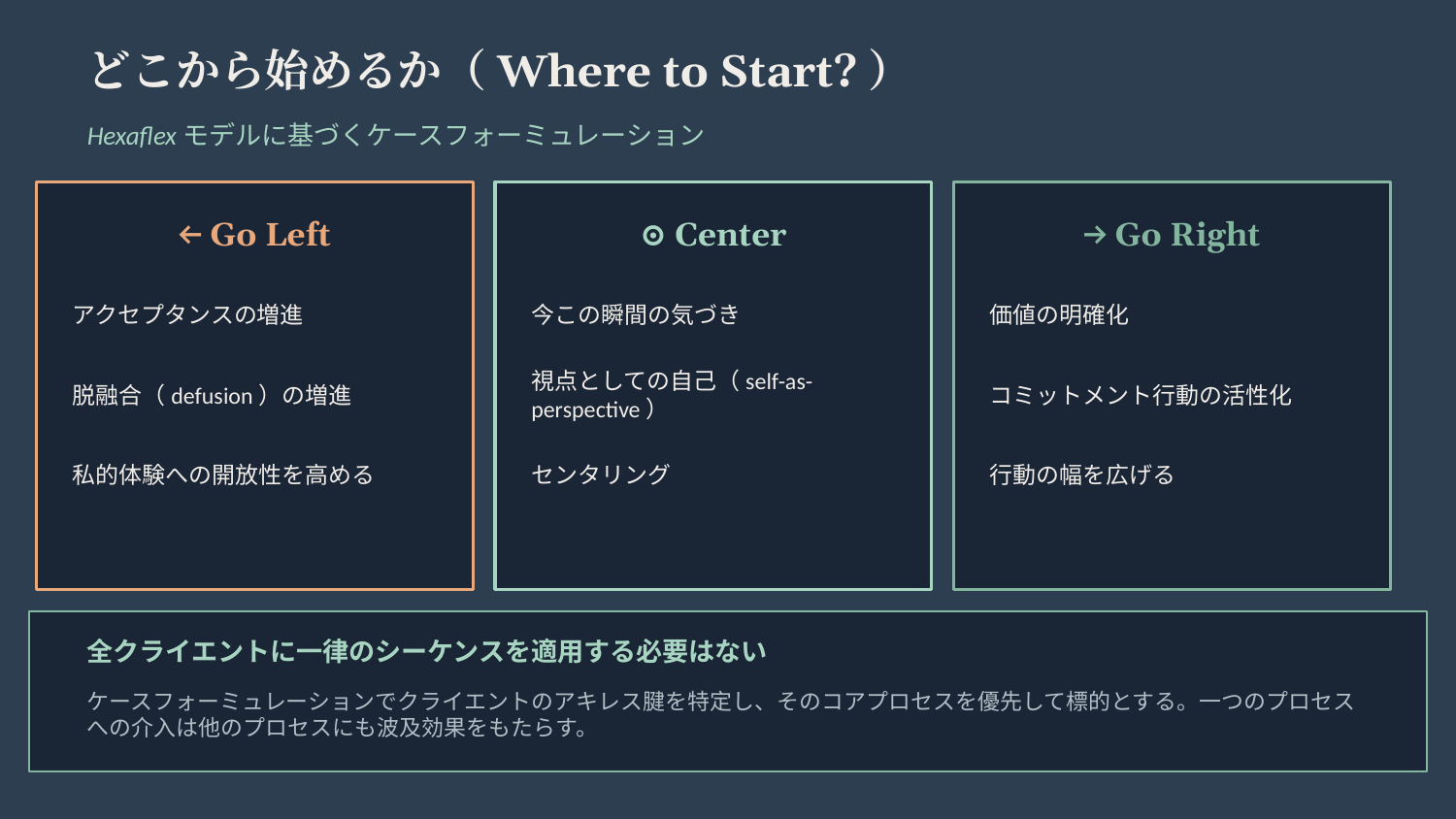

どこから始めるか（Where to Start?）
Hexaflexモデルに基づくケースフォーミュレーション

← Go Left
⊙ Center
→ Go Right
アクセプタンスの増進
今この瞬間の気づき
価値の明確化
脱融合（defusion）の増進
視点としての自己（self-as-perspective）
コミットメント行動の活性化
私的体験への開放性を高める
センタリング
行動の幅を広げる

全クライエントに一律のシーケンスを適用する必要はない
ケースフォーミュレーションでクライエントのアキレス腱を特定し、そのコアプロセスを優先して標的とする。一つのプロセスへの介入は他のプロセスにも波及効果をもたらす。